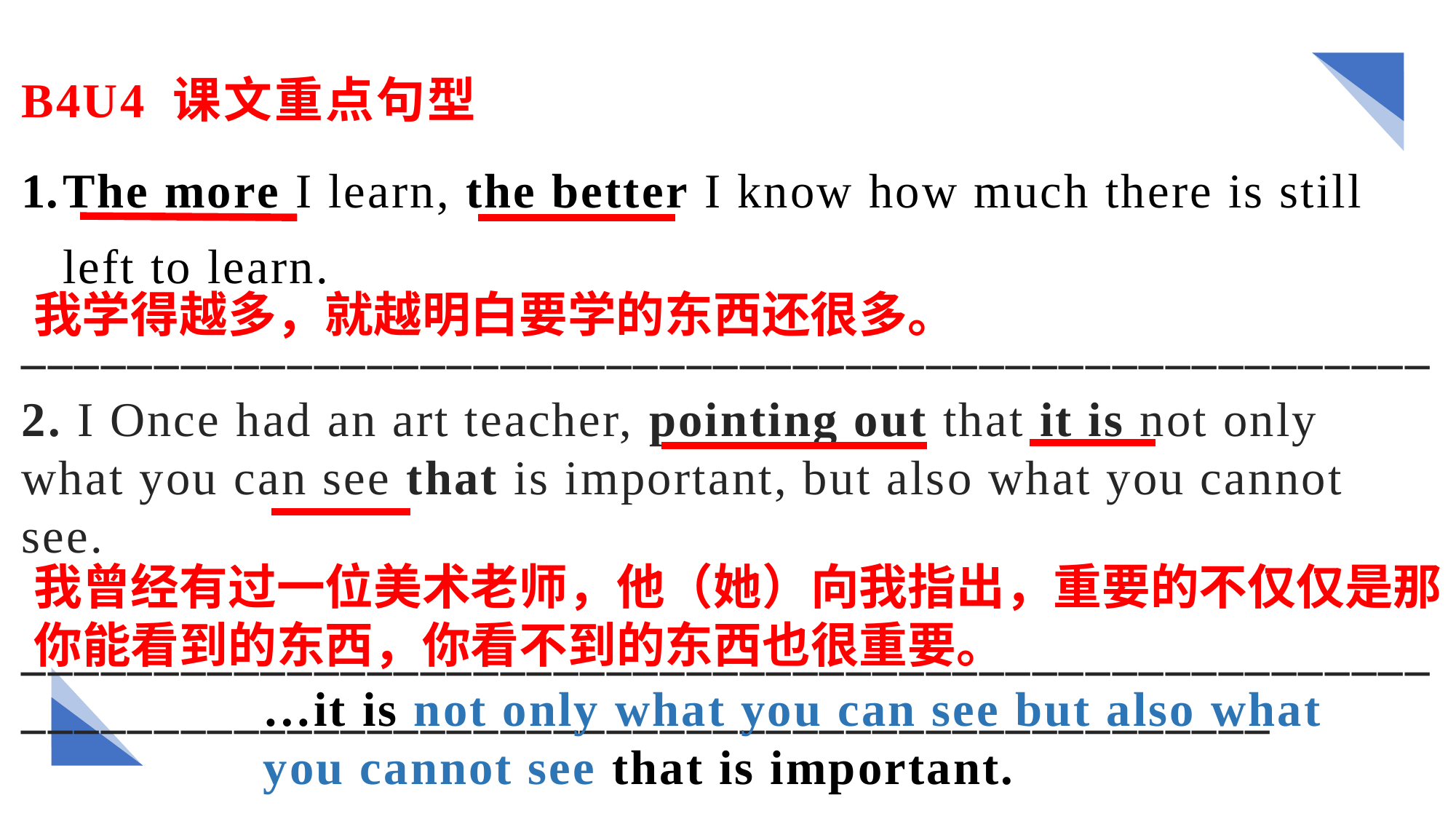

B4U4 课文重点句型
The more I learn, the better I know how much there is still left to learn.
_____________________________________________________
2. I Once had an art teacher, pointing out that it is not only what you can see that is important, but also what you cannot see.

____________________________________________________________________________________________________

我学得越多，就越明白要学的东西还很多。
我曾经有过一位美术老师，他（她）向我指出，重要的不仅仅是那你能看到的东西，你看不到的东西也很重要。
…it is not only what you can see but also what you cannot see that is important.